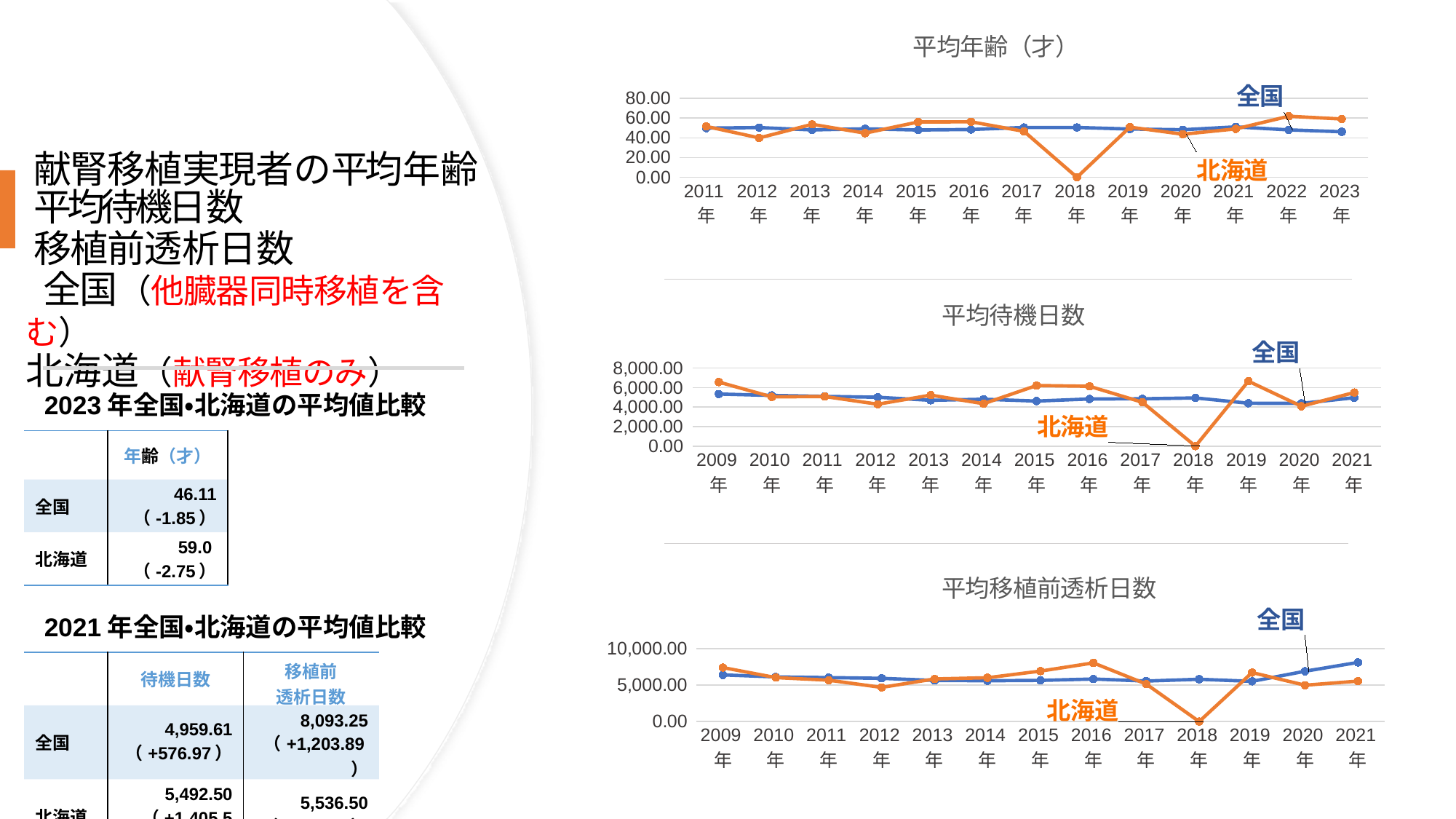

### Chart: 平均年齢（才）

| Category | 全国 | 北海道 |
|---|---|---|
| 2011年 | 49.75 | 51.5 |
| 2012年 | 50.32 | 39.83 |
| 2013年 | 47.95 | 53.57 |
| 2014年 | 49.06 | 44.67 |
| 2015年 | 47.85 | 55.92 |
| 2016年 | 48.36 | 56.14 |
| 2017年 | 50.4 | 46.5 |
| 2018年 | 50.4 | 0.0 |
| 2019年 | 48.84 | 50.75 |
| 2020年 | 48.09 | 43.6 |
| 2021年 | 51.02 | 49.0 |
| 2022年 | 47.96 | 61.75 |
| 2023年 | 46.11 | 59.0 |
献腎移植実現者の平均年齢
平均待機日数
移植前透析日数
 全国（他臓器同時移植を含む）
北海道（献腎移植のみ）

### Chart: 平均待機日数

| Category | 全国 | 北海道 |
|---|---|---|
| 2009年 | 5339.19 | 6564.56 |
| 2010年 | 5194.48 | 5049.54 |
| 2011年 | 5098.37 | 5086.25 |
| 2012年 | 5011.36 | 4297.0 |
| 2013年 | 4695.29 | 5224.14 |
| 2014年 | 4806.25 | 4349.33 |
| 2015年 | 4618.72 | 6210.46 |
| 2016年 | 4833.59 | 6133.71 |
| 2017年 | 4850.14 | 4493.33 |
| 2018年 | 4937.41 | 0.0 |
| 2019年 | 4396.81 | 6657.29 |
| 2020年 | 4382.64 | 4087.0 |
| 2021年 | 4959.61 | 5492.5 |
2023年全国・北海道の平均値比較
|  | 年齢（才） |
| --- | --- |
| 全国 | 46.11 （-1.85） |
| 北海道 | 59.0 （-2.75） |

### Chart: 平均移植前透析日数

| Category | 全国 | 北海道 |
|---|---|---|
| 2009年 | 6386.21 | 7387.67 |
| 2010年 | 6109.91 | 6020.71 |
| 2011年 | 6017.36 | 5662.25 |
| 2012年 | 5920.91 | 4668.83 |
| 2013年 | 5630.95 | 5838.29 |
| 2014年 | 5589.0 | 6002.67 |
| 2015年 | 5634.7 | 6906.62 |
| 2016年 | 5825.01 | 8028.29 |
| 2017年 | 5545.51 | 5130.0 |
| 2018年 | 5790.21 | 0.0 |
| 2019年 | 5508.39 | 6705.71 |
| 2020年 | 6889.36 | 4971.67 |
| 2021年 | 8093.25 | 5536.5 |
2021年全国・北海道の平均値比較
|  | 待機日数 | 移植前 透析日数 |
| --- | --- | --- |
| 全国 | 4,959.61​ （+576.97）​ | 8,093.25​ （+1,203.89）​ |
| 北海道 | 5,492.50​ （+1,405.5 ）​ | 5,536.50​ （+564.83） |